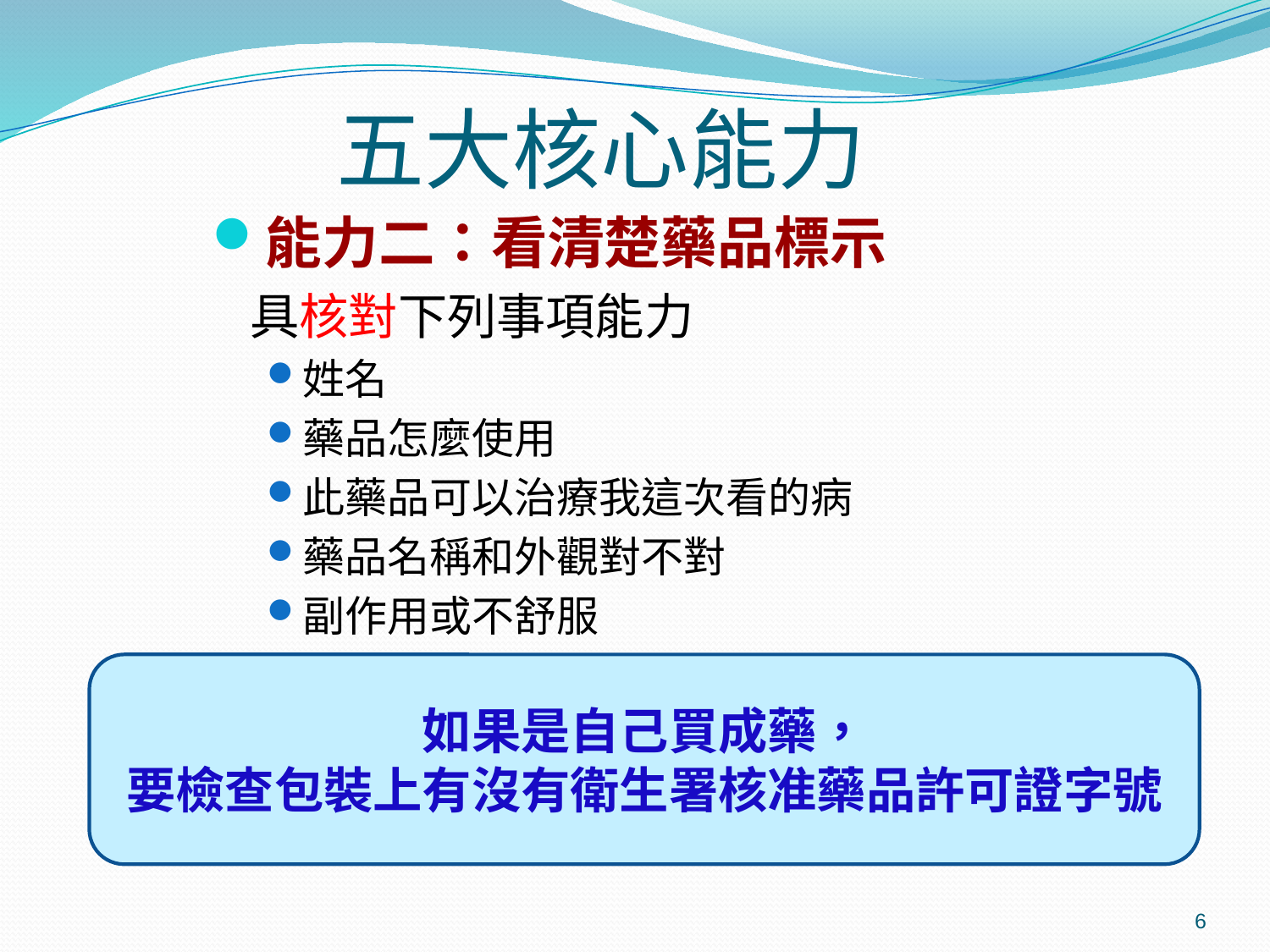

# 五大核心能力
能力二：看清楚藥品標示
	具核對下列事項能力
姓名
藥品怎麼使用
此藥品可以治療我這次看的病
藥品名稱和外觀對不對
副作用或不舒服
注意事項
使用多久
藥品保存期限與方法
如果是自己買成藥，
要檢查包裝上有沒有衛生署核准藥品許可證字號
6